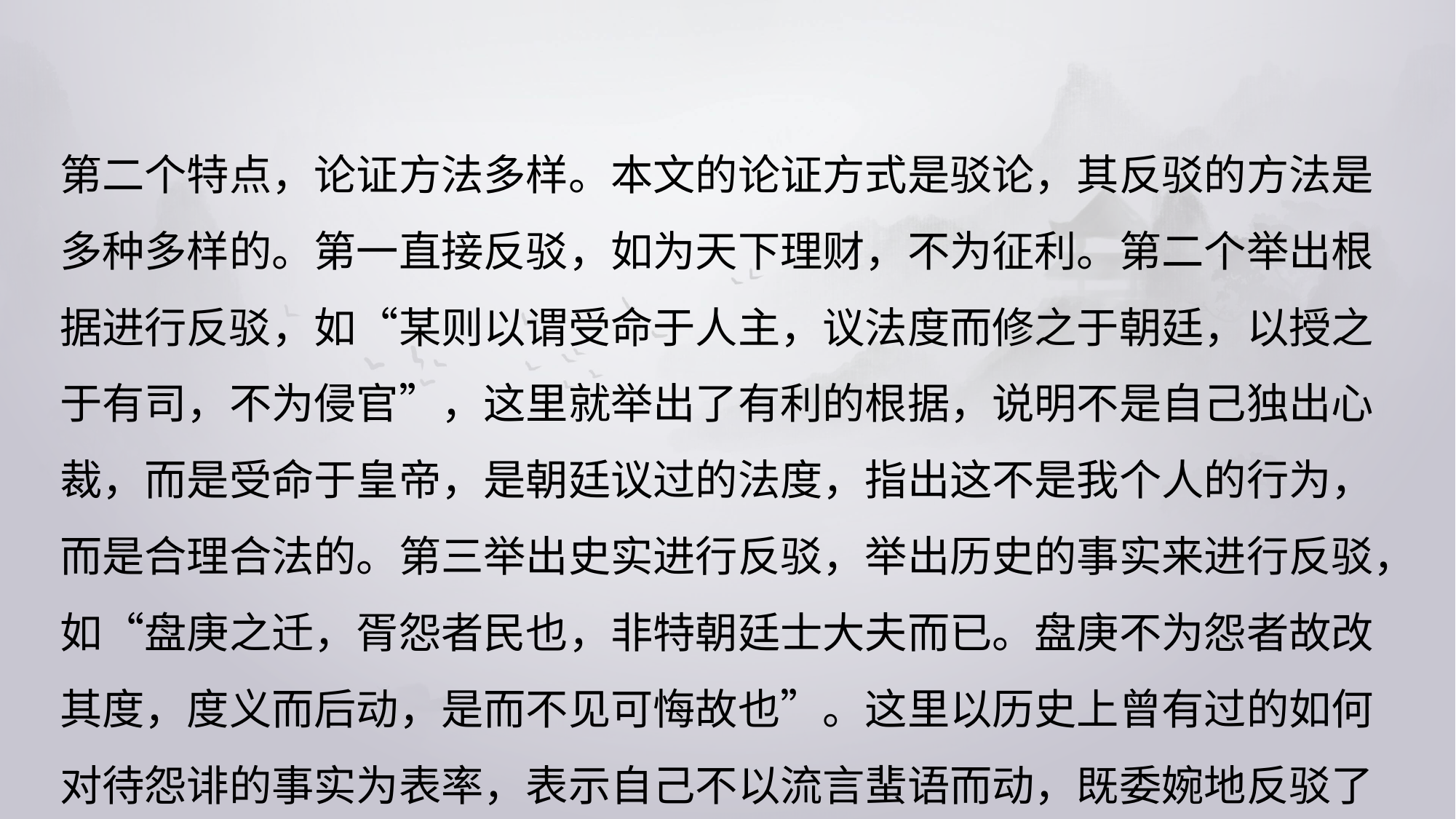

第二个特点，论证方法多样。本文的论证方式是驳论，其反驳的方法是多种多样的。第一直接反驳，如为天下理财，不为征利。第二个举出根据进行反驳，如“某则以谓受命于人主，议法度而修之于朝廷，以授之于有司，不为侵官”，这里就举出了有利的根据，说明不是自己独出心裁，而是受命于皇帝，是朝廷议过的法度，指出这不是我个人的行为，而是合理合法的。第三举出史实进行反驳，举出历史的事实来进行反驳，如“盘庚之迁，胥怨者民也，非特朝廷士大夫而已。盘庚不为怨者故改其度，度义而后动，是而不见可悔故也”。这里以历史上曾有过的如何对待怨诽的事实为表率，表示自己不以流言蜚语而动，既委婉地反驳了怨诽之多的责备，又表达了自己变法的坚强决心。整个反驳是明确而有力的，言简意赅。